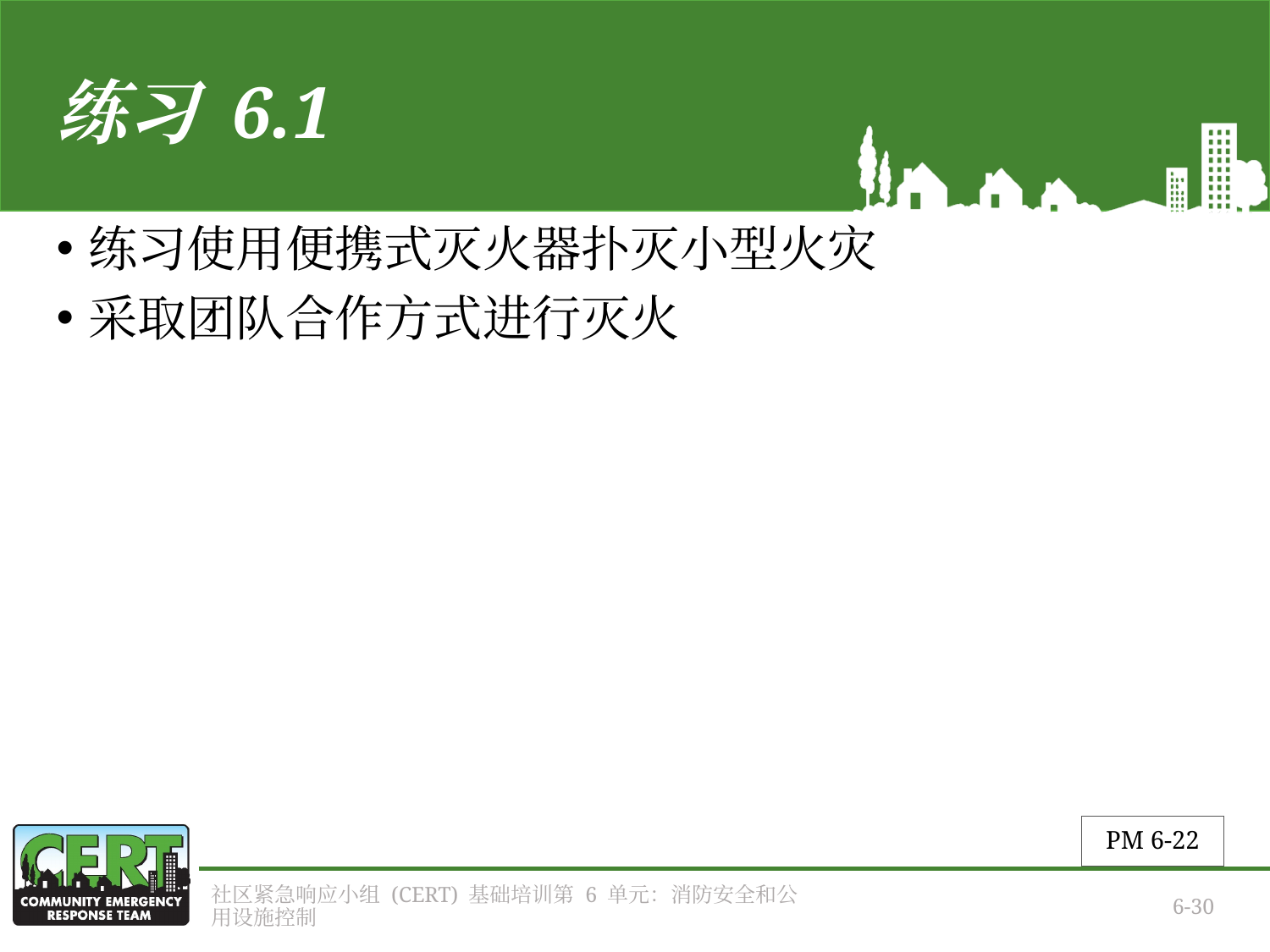

# 练习 6.1
练习使用便携式灭火器扑灭小型火灾
采取团队合作方式进行灭火
PM 6-22
社区紧急响应小组 (CERT) 基础培训第 6 单元：消防安全和公用设施控制
6-30